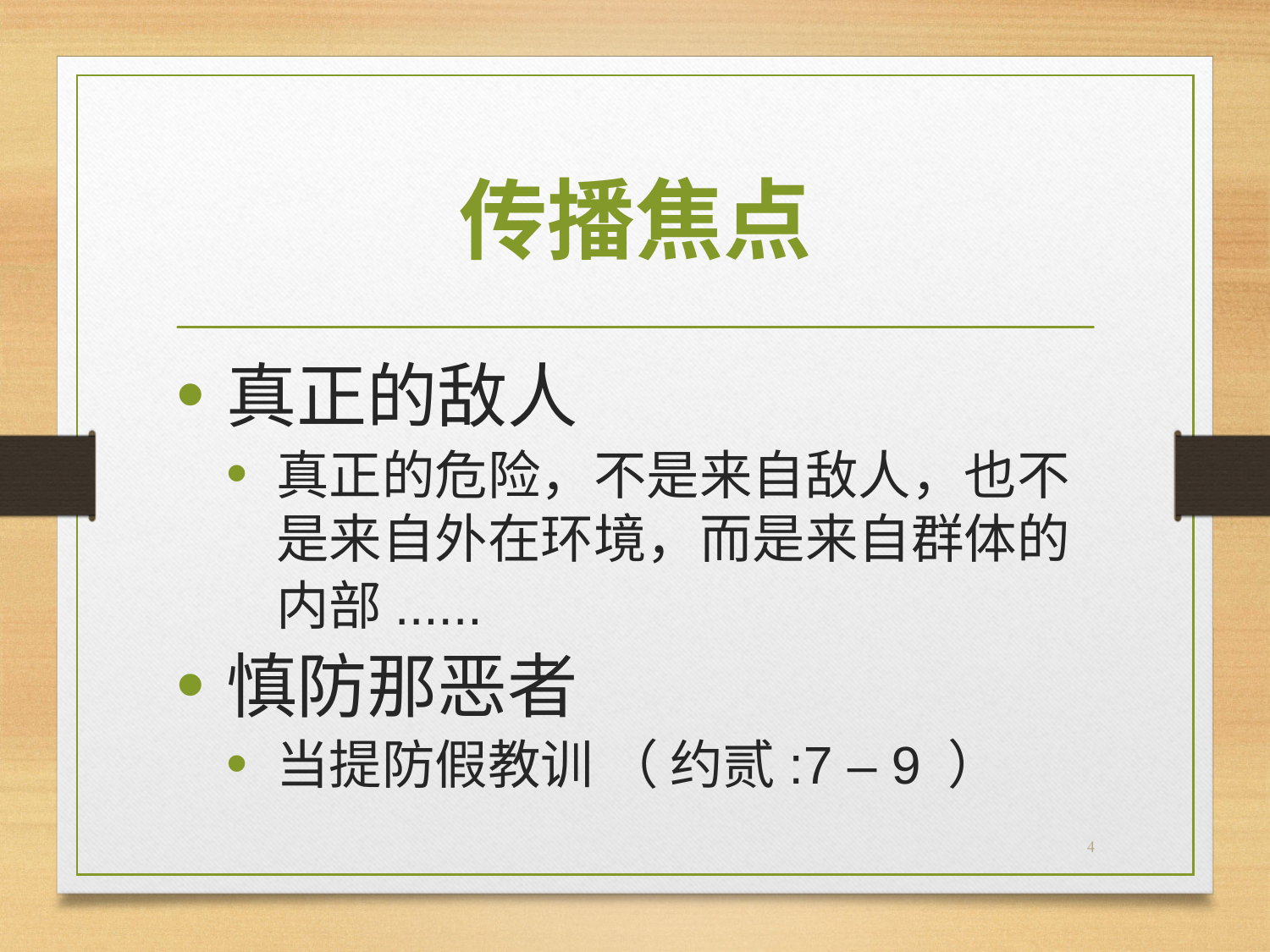

# 传播焦点
真正的敌人
真正的危险，不是来自敌人，也不是来自外在环境，而是来自群体的内部......
慎防那恶者
当提防假教训 （ 约贰:7 – 9 ）

4